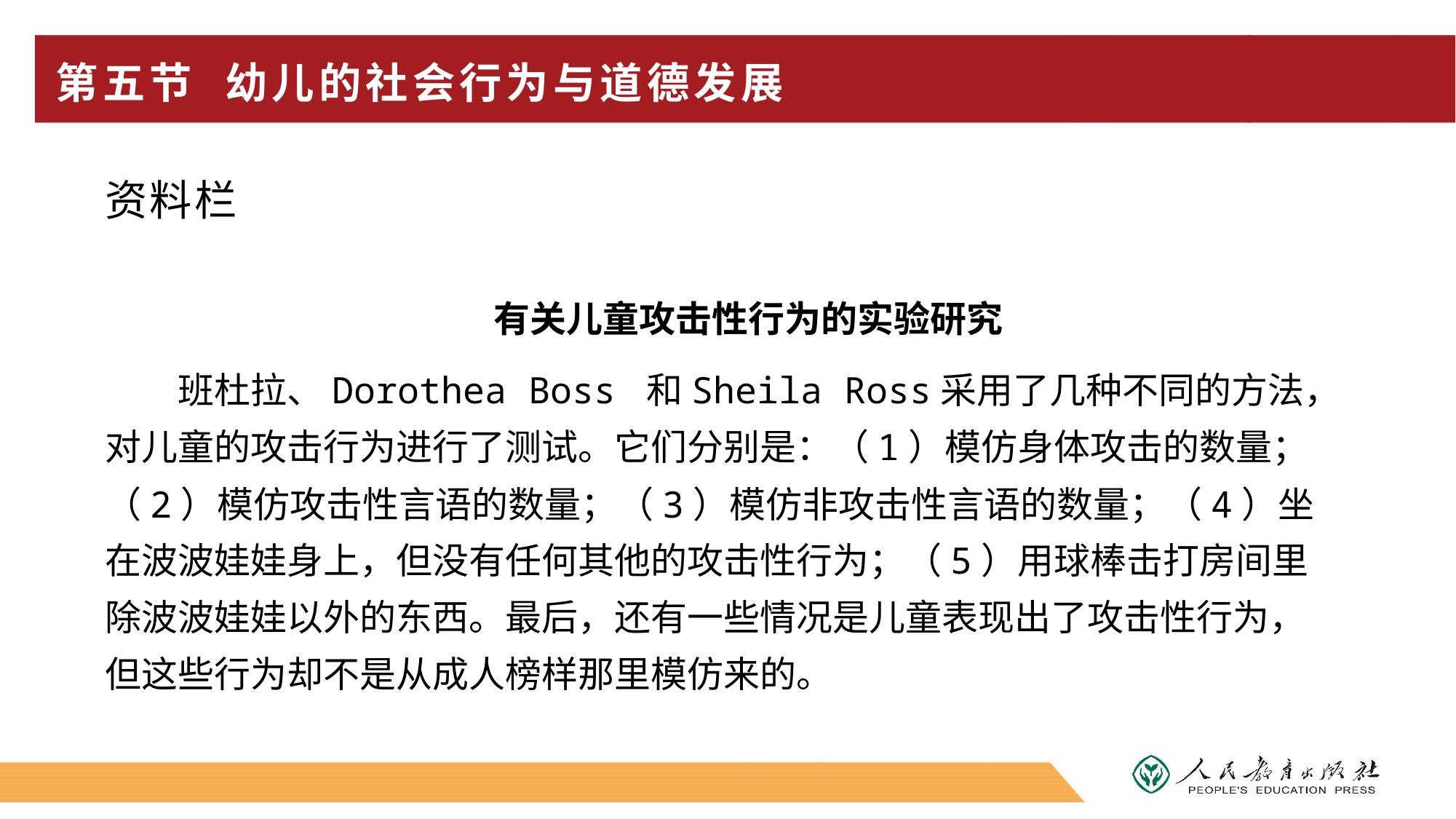

# 第五节  幼儿的社会行为与道德发展
资料栏
有关儿童攻击性行为的实验研究
班杜拉、Dorothea Boss 和Sheila Ross采用了几种不同的方法，对儿童的攻击行为进行了测试。它们分别是：（1）模仿身体攻击的数量；（2）模仿攻击性言语的数量；（3）模仿非攻击性言语的数量；（4）坐在波波娃娃身上，但没有任何其他的攻击性行为；（5）用球棒击打房间里除波波娃娃以外的东西。最后，还有一些情况是儿童表现出了攻击性行为，但这些行为却不是从成人榜样那里模仿来的。